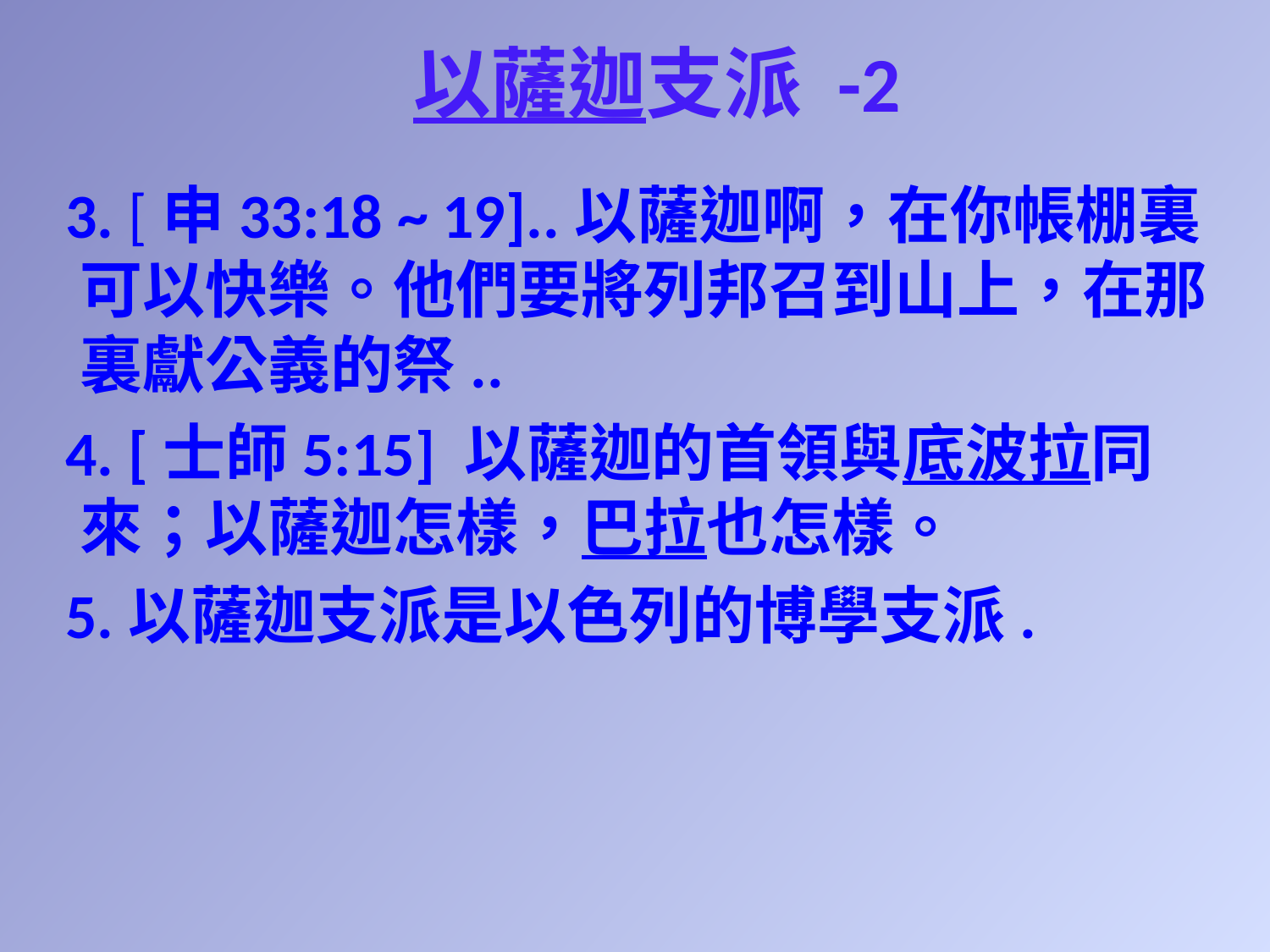

# 以薩迦支派 -2
3. [申33:18 ~ 19]..以薩迦啊，在你帳棚裏可以快樂。他們要將列邦召到山上，在那裏獻公義的祭..
4. [士師5:15] 以薩迦的首領與底波拉同來；以薩迦怎樣，巴拉也怎樣。
5.以薩迦支派是以色列的博學支派.